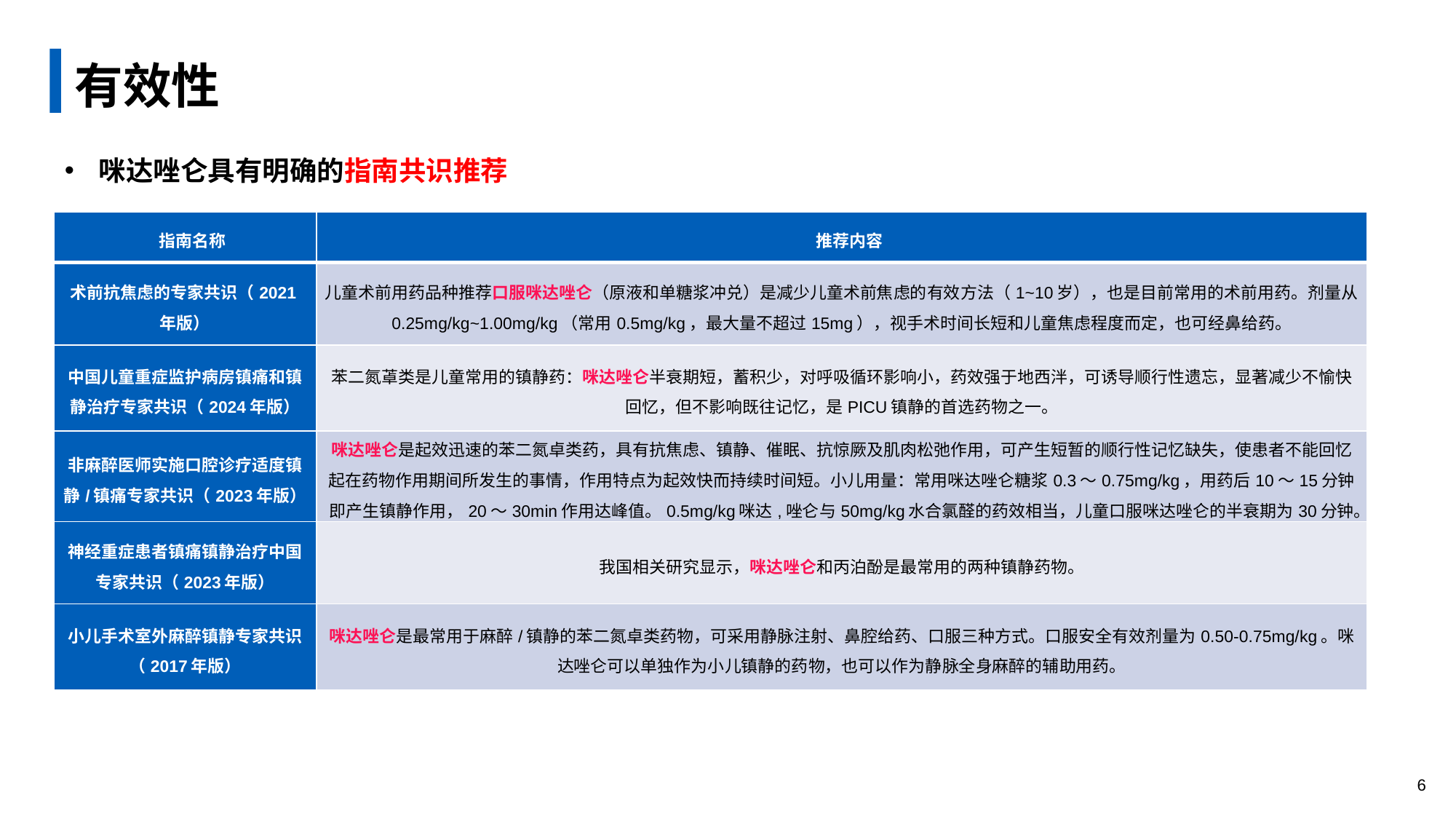

# 有效性
咪达唑仑具有明确的指南共识推荐
| 指南名称 | 推荐内容 |
| --- | --- |
| 术前抗焦虑的专家共识（2021年版） | 儿童术前用药品种推荐口服咪达唑仑（原液和单糖浆冲兑）是减少儿童术前焦虑的有效方法（1~10岁），也是目前常用的术前用药。剂量从0.25mg/kg~1.00mg/kg（常用0.5mg/kg，最大量不超过15mg），视手术时间长短和儿童焦虑程度而定，也可经鼻给药。 |
| 中国儿童重症监护病房镇痛和镇静治疗专家共识（2024年版） | 苯二氮䓬类是儿童常用的镇静药：咪达唑仑半衰期短，蓄积少，对呼吸循环影响小，药效强于地西泮，可诱导顺行性遗忘，显著减少不愉快回忆，但不影响既往记忆，是PICU镇静的首选药物之一。 |
| 非麻醉医师实施口腔诊疗适度镇静/镇痛专家共识（2023年版） | 咪达唑仑是起效迅速的苯二氮卓类药，具有抗焦虑、镇静、催眠、抗惊厥及肌肉松弛作用，可产生短暂的顺行性记忆缺失，使患者不能回忆起在药物作用期间所发生的事情，作用特点为起效快而持续时间短。小儿用量：常用咪达唑仑糖浆0.3～0.75mg/kg，用药后10～15分钟即产生镇静作用，20～30min作用达峰值。0.5mg/kg咪达,唑仑与50mg/kg水合氯醛的药效相当，儿童口服咪达唑仑的半衰期为30分钟。 |
| 神经重症患者镇痛镇静治疗中国专家共识（2023年版） | 我国相关研究显示，咪达唑仑和丙泊酚是最常用的两种镇静药物。 |
| 小儿手术室外麻醉镇静专家共识（2017年版） | 咪达唑仑是最常用于麻醉/镇静的苯二氮卓类药物，可采用静脉注射、鼻腔给药、口服三种方式。口服安全有效剂量为0.50-0.75mg/kg。咪达唑仑可以单独作为小儿镇静的药物，也可以作为静脉全身麻醉的辅助用药。 |